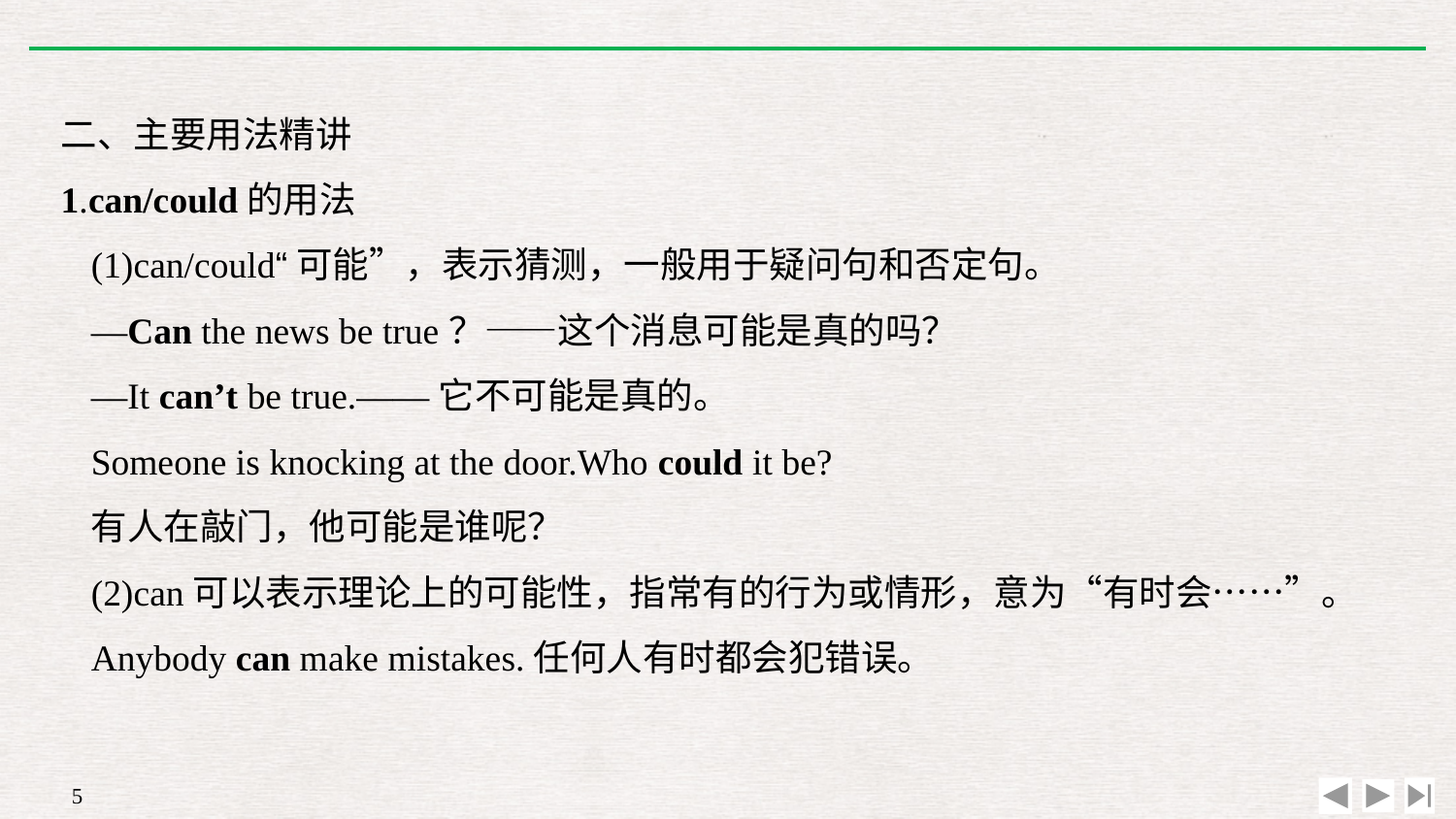

二、主要用法精讲
1.can/could的用法
(1)can/could“可能”，表示猜测，一般用于疑问句和否定句。
—Can the news be true？——这个消息可能是真的吗？
—It can’t be true.——它不可能是真的。
Someone is knocking at the door.Who could it be?
有人在敲门，他可能是谁呢？
(2)can可以表示理论上的可能性，指常有的行为或情形，意为“有时会……”。
Anybody can make mistakes.任何人有时都会犯错误。